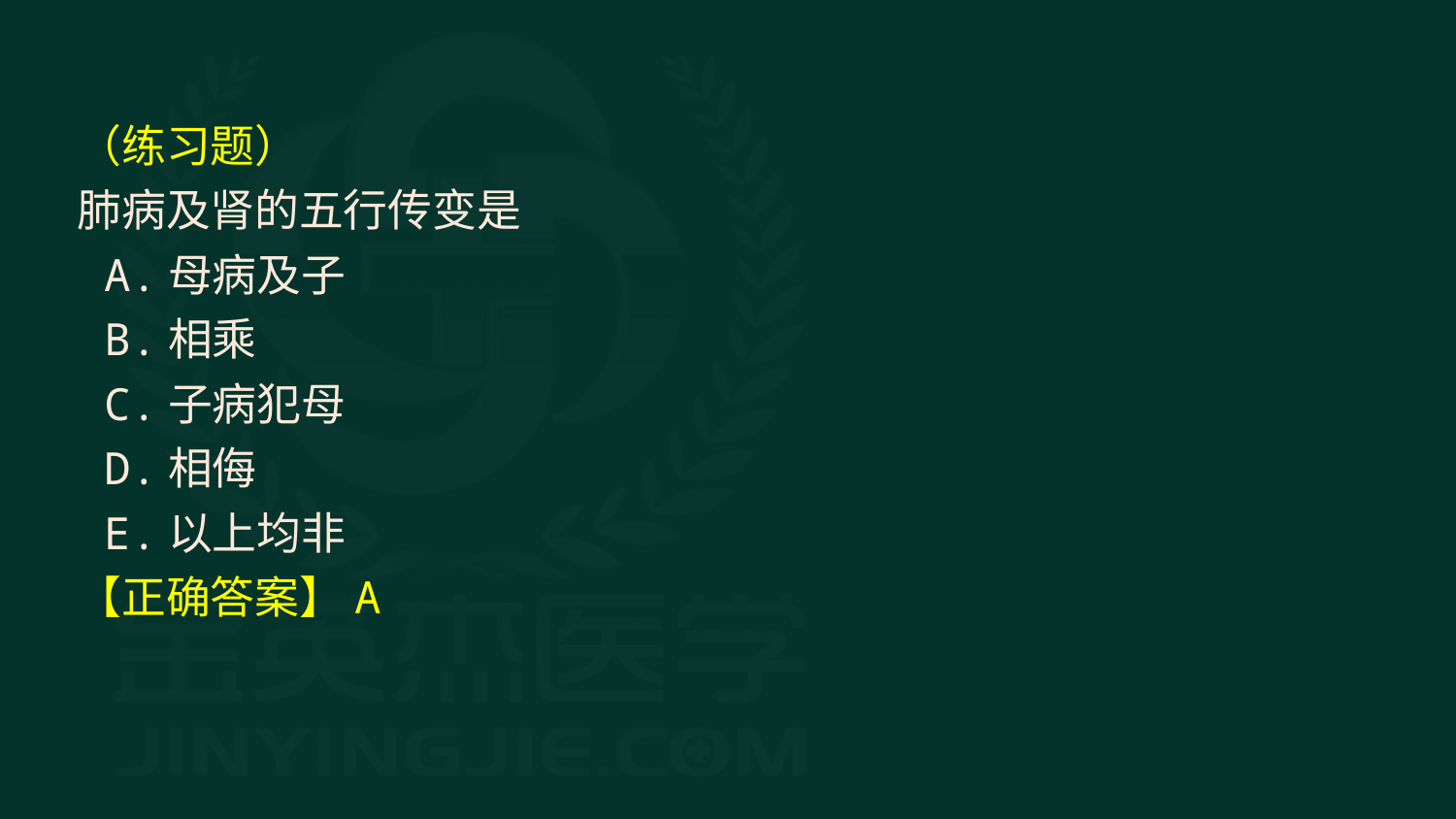

（练习题）
肺病及肾的五行传变是
 A.母病及子
 B.相乘
 C.子病犯母
 D.相侮
 E.以上均非
【正确答案】A